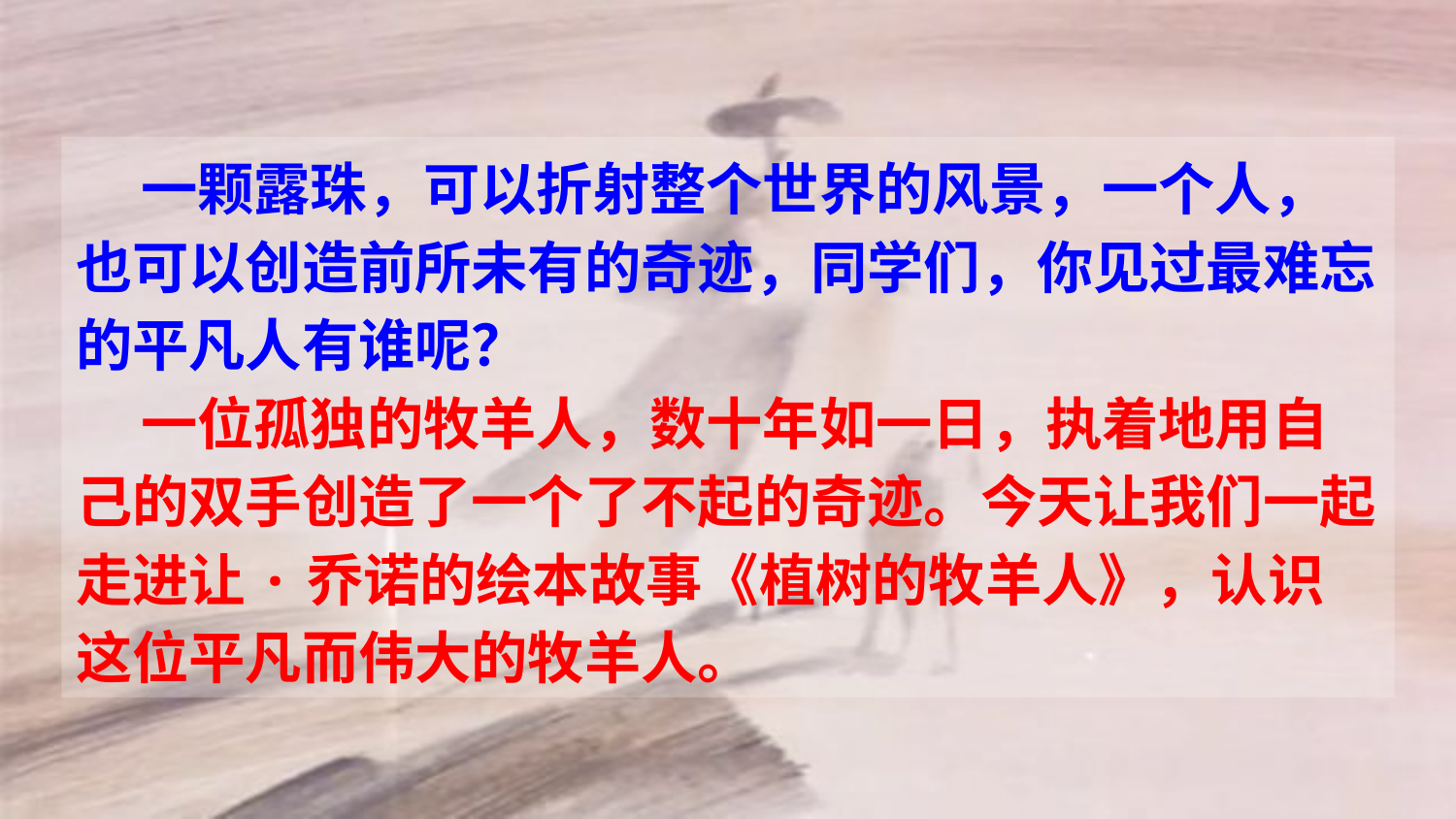

一颗露珠，可以折射整个世界的风景，一个人，也可以创造前所未有的奇迹，同学们，你见过最难忘的平凡人有谁呢？
    一位孤独的牧羊人，数十年如一日，执着地用自己的双手创造了一个了不起的奇迹。今天让我们一起走进让·乔诺的绘本故事《植树的牧羊人》，认识这位平凡而伟大的牧羊人。